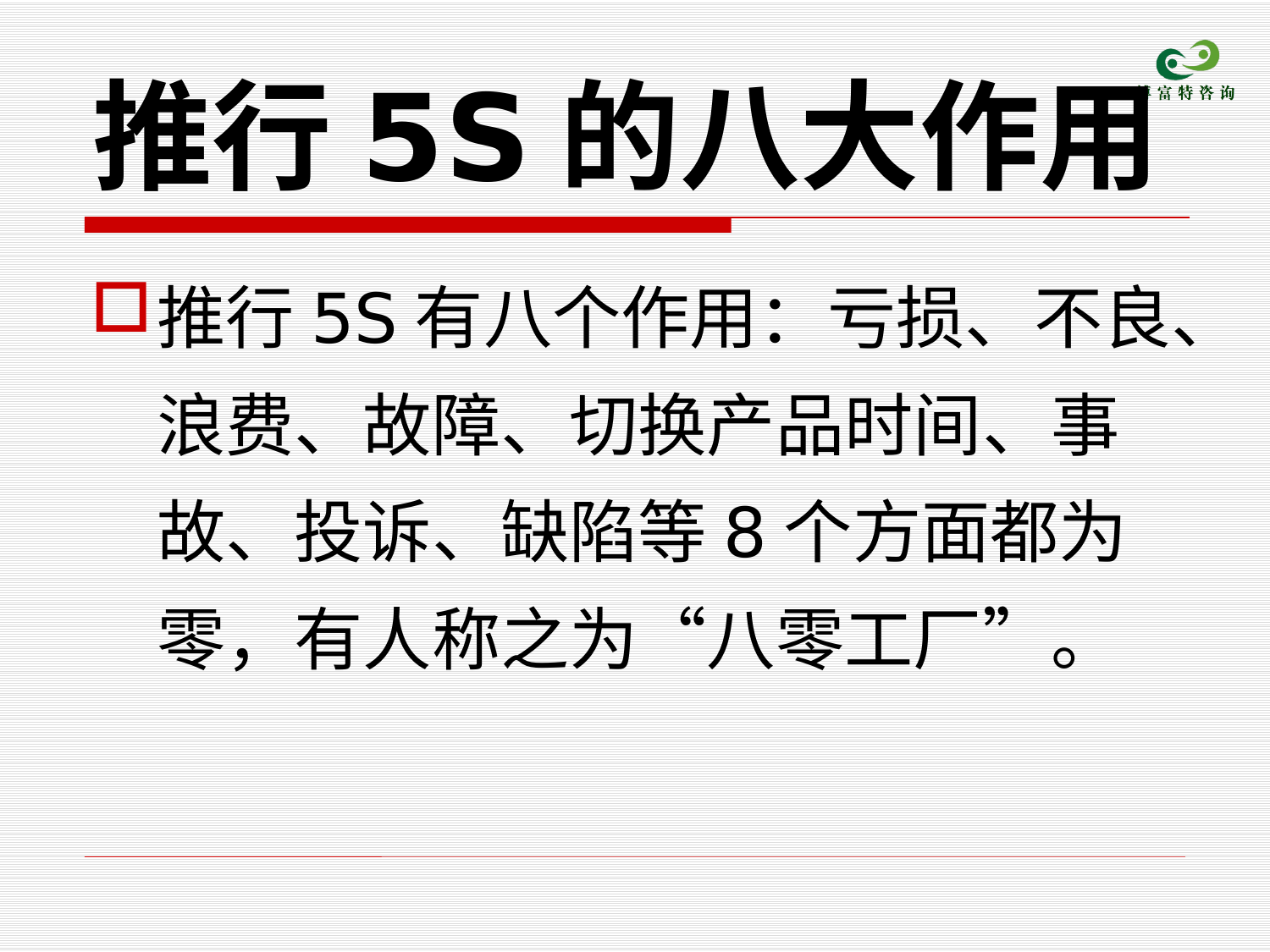

# 推行5S的八大作用
推行5S有八个作用：亏损、不良、浪费、故障、切换产品时间、事故、投诉、缺陷等8个方面都为零，有人称之为“八零工厂”。
52